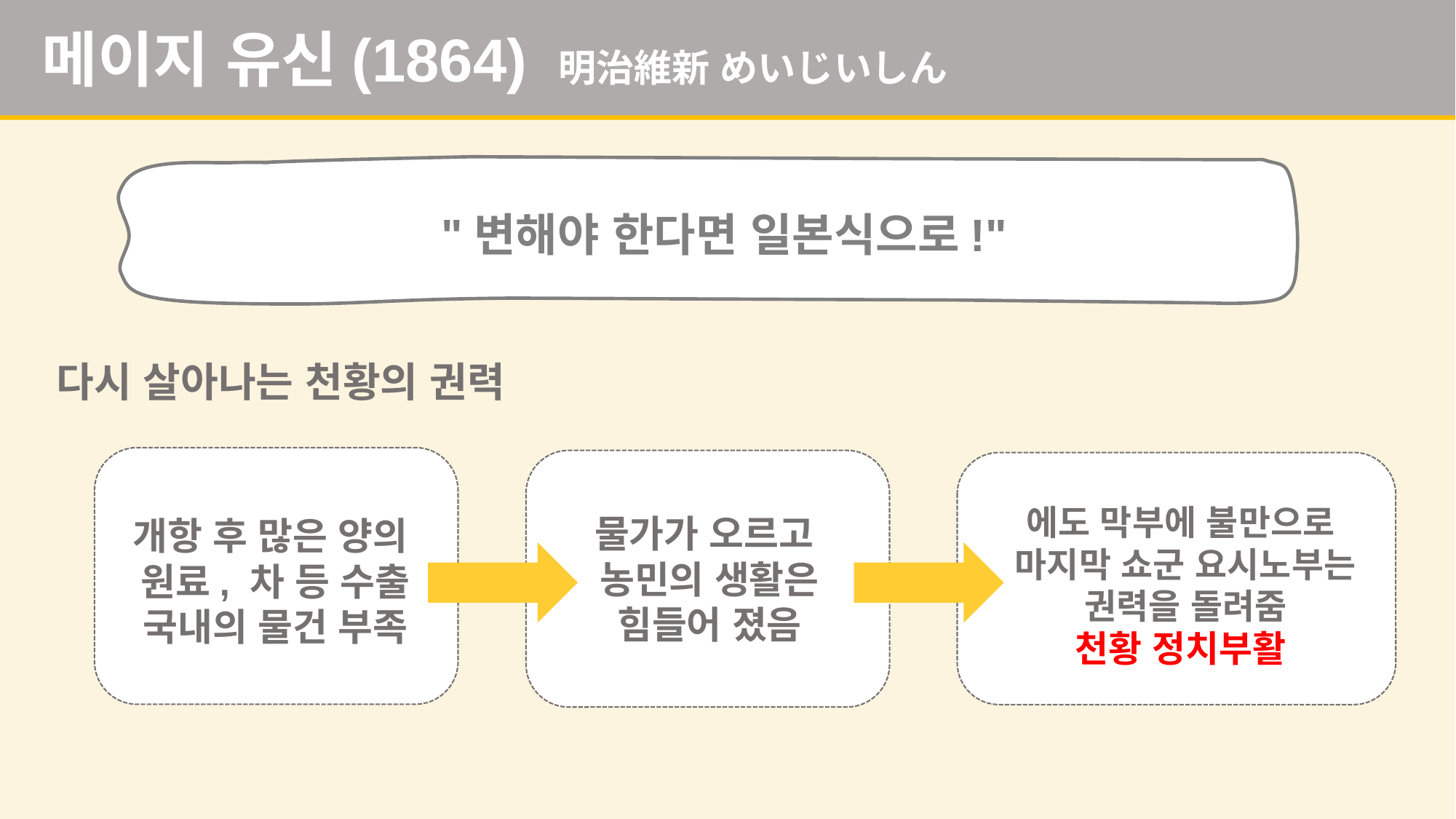

메이지 유신(1864) 明治維新 めいじいしん

"변해야 한다면 일본식으로!"
다시 살아나는 천황의 권력

농민들이 도시에 가서 상인이 된농민들이 도시에 가서 상인이 된
농민들이 도시에 가서 상인이 된농민들이 도시에 가서 상인이 된

개항 후 많은 양의
원료, 차 등 수출
국내의 물건 부족
에도 막부에 불만으로
마지막 쇼군 요시노부는 권력을 돌려줌
천황 정치부활
물가가 오르고
농민의 생활은
힘들어 졌음